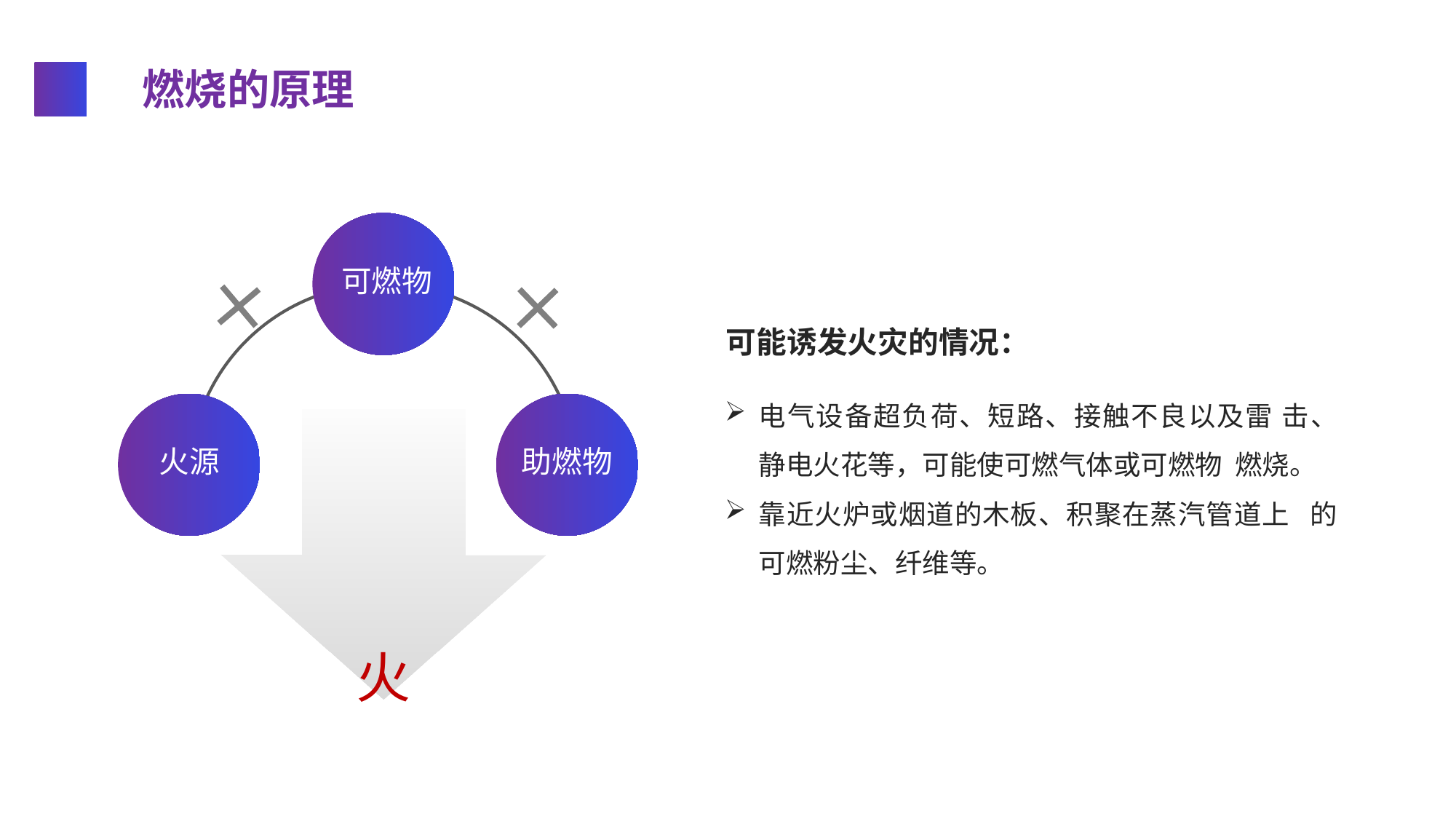

燃烧的原理

可燃物

可能诱发火灾的情况：
电气设备超负荷、短路、接触不良以及雷 击、静电火花等，可能使可燃气体或可燃物  燃烧。
靠近火炉或烟道的木板、积聚在蒸汽管道上   的可燃粉尘、纤维等。

火源
助燃物
火